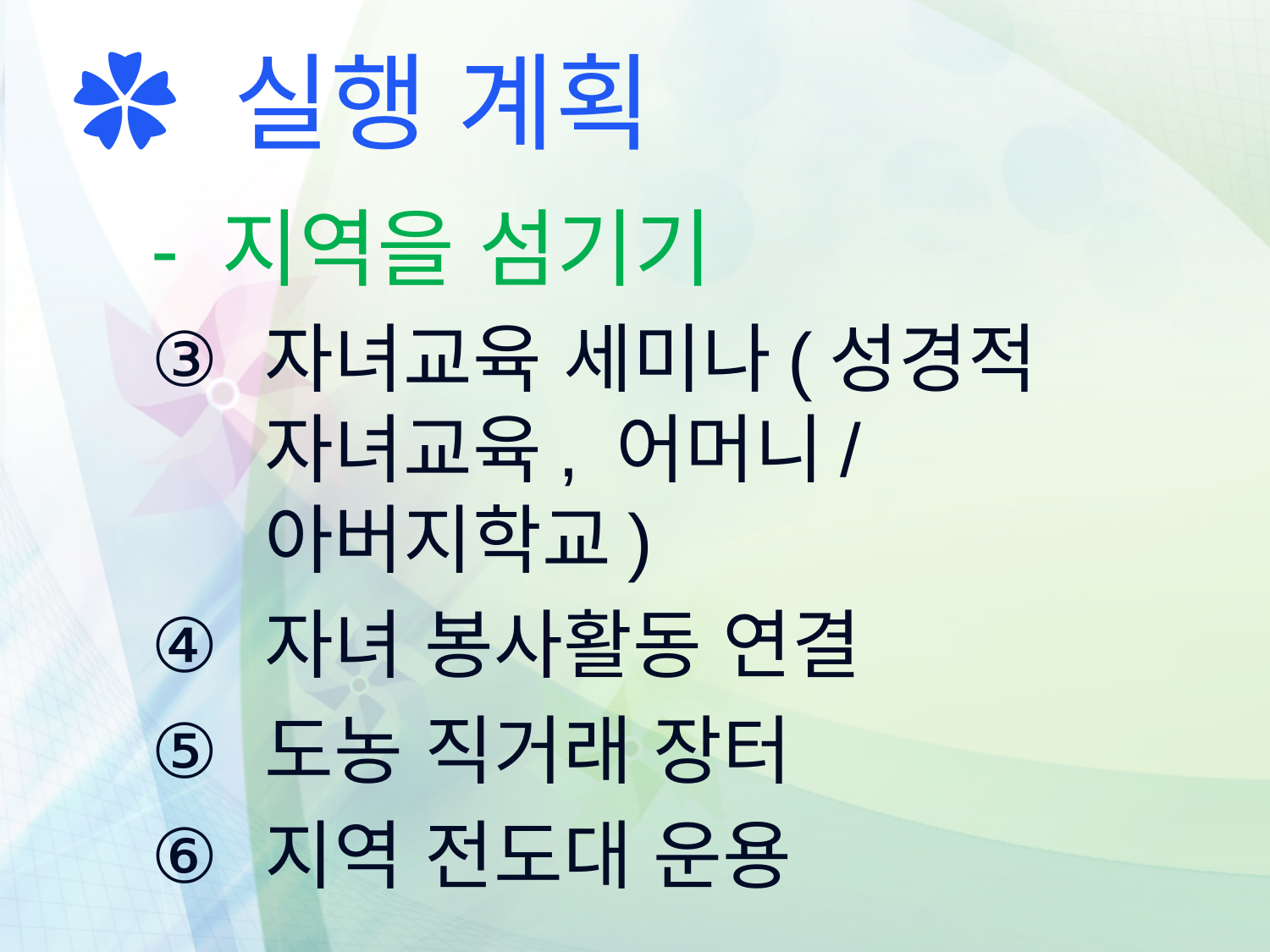

✿ 실행 계획
- 지역을 섬기기
자녀교육 세미나(성경적 자녀교육, 어머니/아버지학교)
자녀 봉사활동 연결
도농 직거래 장터
지역 전도대 운용